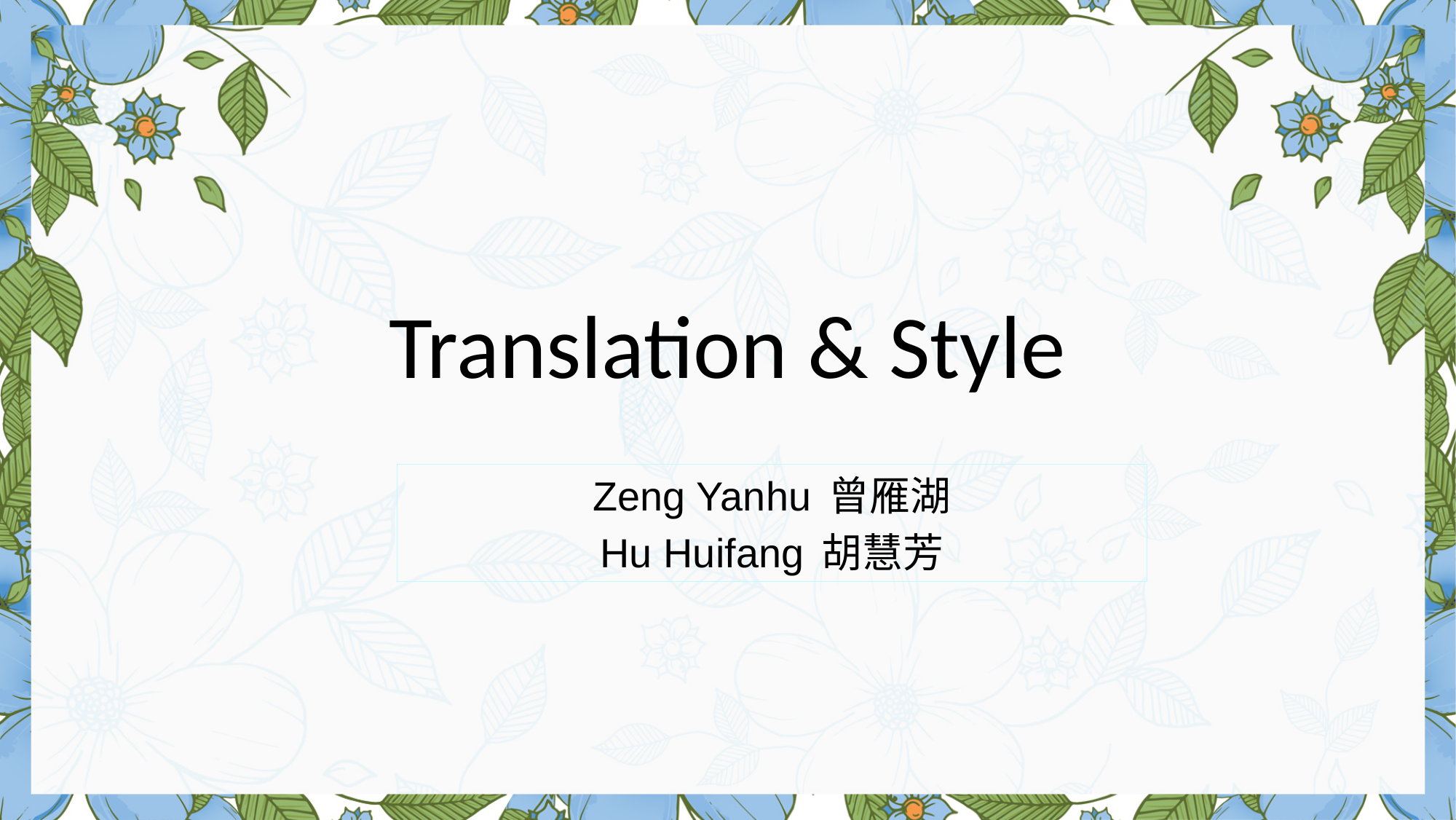

# Translation & Style
Zeng Yanhu 曾雁湖
Hu Huifang 胡慧芳

1